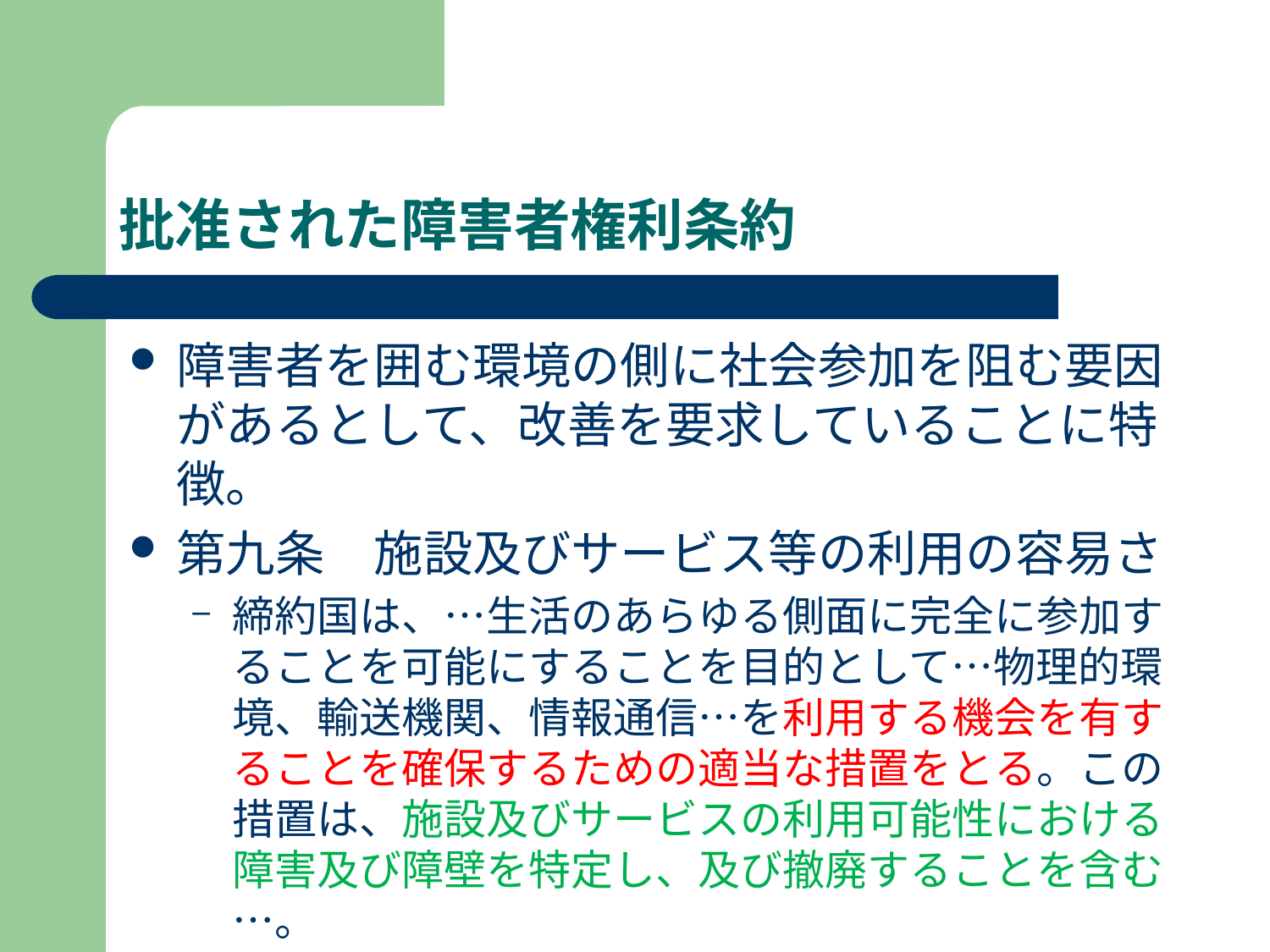

# 批准された障害者権利条約
障害者を囲む環境の側に社会参加を阻む要因があるとして、改善を要求していることに特徴。
第九条　施設及びサービス等の利用の容易さ
締約国は、…生活のあらゆる側面に完全に参加することを可能にすることを目的として…物理的環境、輸送機関、情報通信…を利用する機会を有することを確保するための適当な措置をとる。この措置は、施設及びサービスの利用可能性における障害及び障壁を特定し、及び撤廃することを含む…。